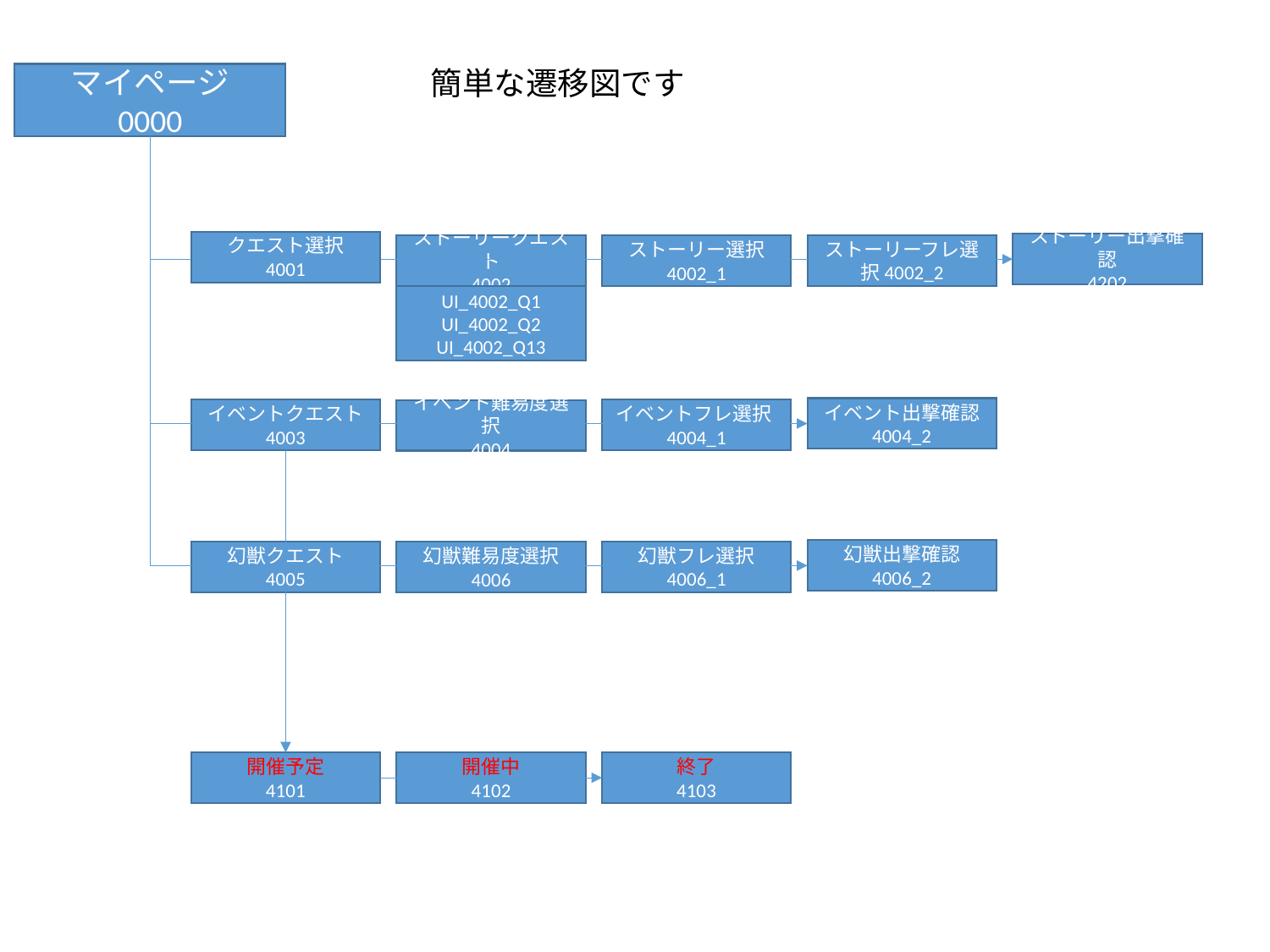

簡単な遷移図です
マイページ
0000
クエスト選択
4001
ストーリー出撃確認
4202
ストーリーフレ選択4002_2
ストーリークエスト
4002
ストーリー選択
4002_1
UI_4002_Q1
UI_4002_Q2
UI_4002_Q13
イベント出撃確認
4004_2
イベントフレ選択4004_1
イベントクエスト
4003
イベント難易度選択
4004
幻獣出撃確認
4006_2
幻獣クエスト
4005
幻獣フレ選択
4006_1
幻獣難易度選択
4006
終了
4103
開催中
4102
開催予定
4101